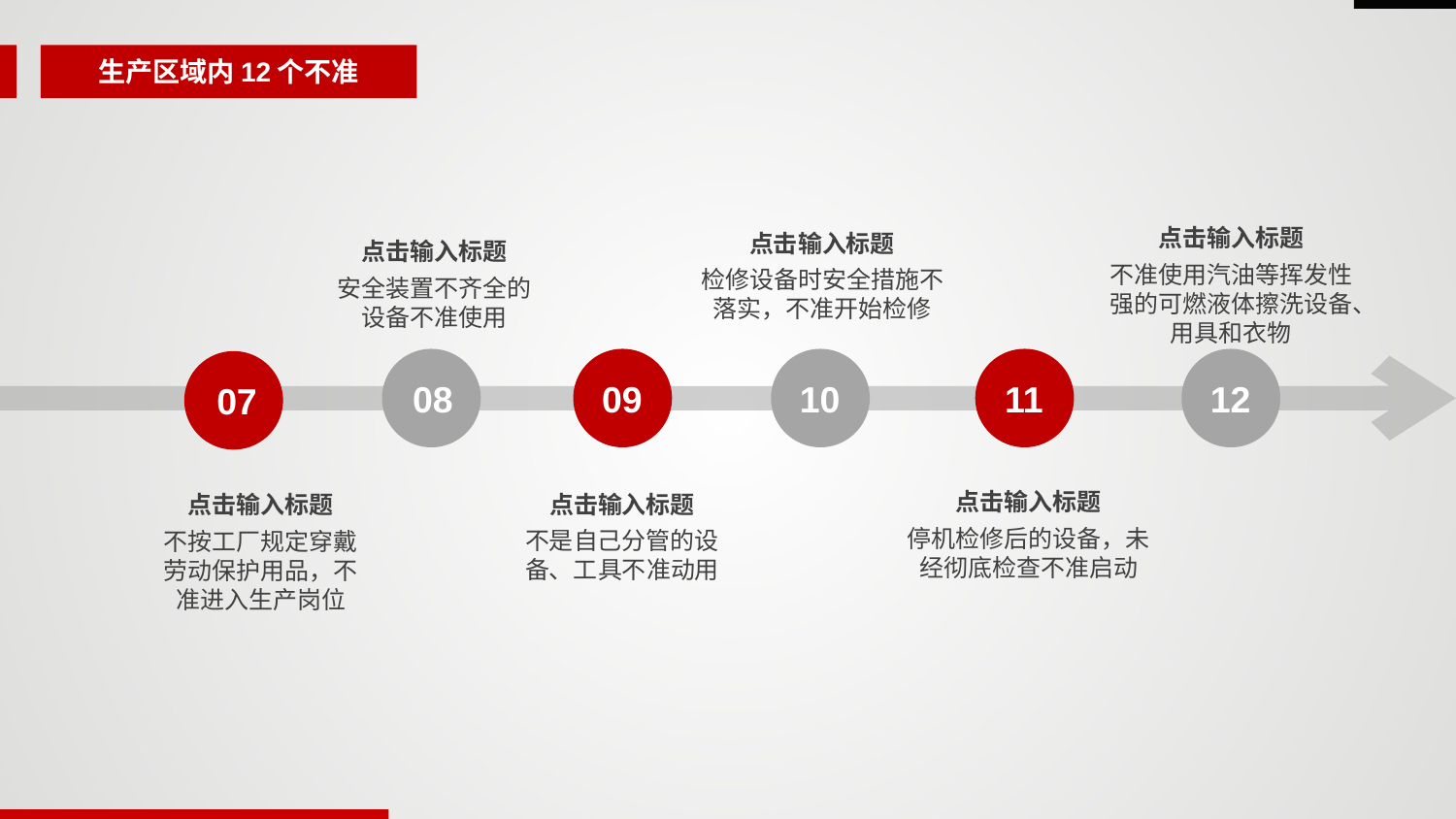

生产区域内12个不准
点击输入标题
不准使用汽油等挥发性强的可燃液体擦洗设备、用具和衣物
点击输入标题
检修设备时安全措施不落实，不准开始检修
点击输入标题
安全装置不齐全的设备不准使用

08
09
10
11
12
07
点击输入标题
停机检修后的设备，未经彻底检查不准启动
点击输入标题
不是自己分管的设备、工具不准动用
点击输入标题
不按工厂规定穿戴劳动保护用品，不准进入生产岗位